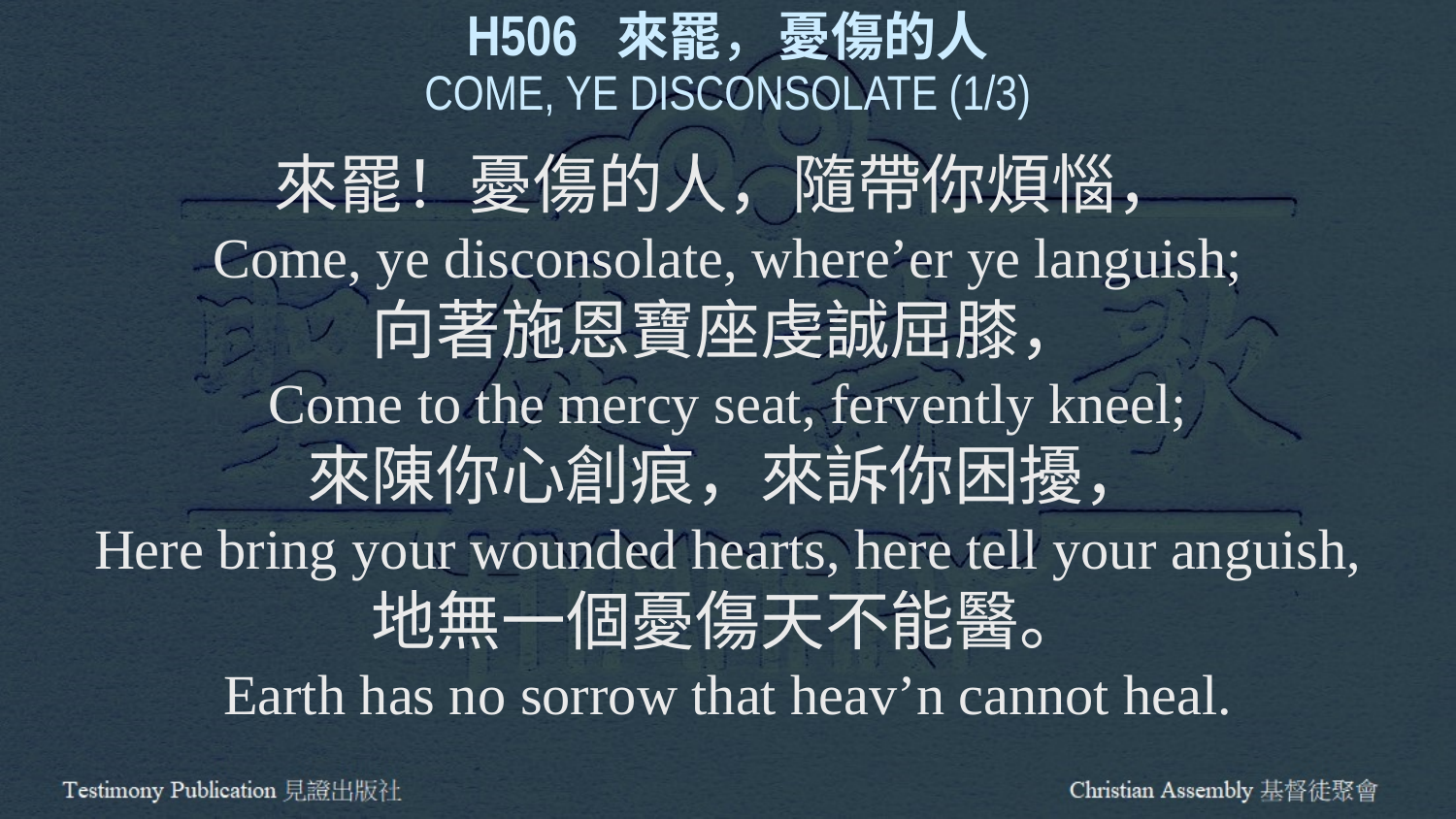

H506  來罷，憂傷的人
COME, YE DISCONSOLATE (1/3)

來罷！憂傷的人，隨帶你煩惱，
Come, ye disconsolate, where’er ye languish;
向著施恩寶座虔誠屈膝，
Come to the mercy seat, fervently kneel;
來陳你心創痕，來訴你困擾，
Here bring your wounded hearts, here tell your anguish,
地無一個憂傷天不能醫。
Earth has no sorrow that heav’n cannot heal.